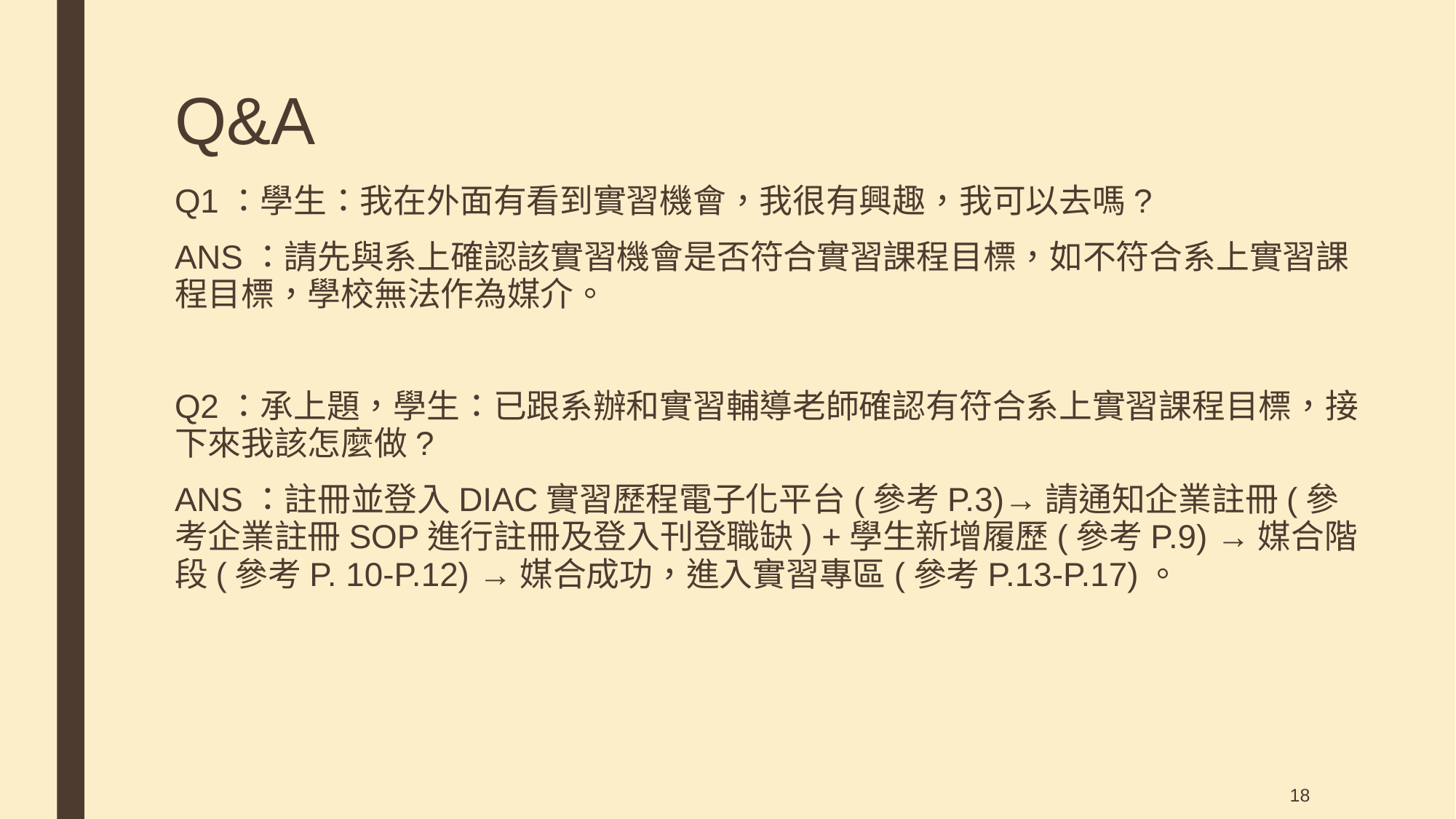

# Q&A
Q1：學生：我在外面有看到實習機會，我很有興趣，我可以去嗎?
ANS：請先與系上確認該實習機會是否符合實習課程目標，如不符合系上實習課程目標，學校無法作為媒介。

Q2：承上題，學生：已跟系辦和實習輔導老師確認有符合系上實習課程目標，接下來我該怎麼做?
ANS：註冊並登入DIAC實習歷程電子化平台(參考P.3)→請通知企業註冊(參考企業註冊SOP進行註冊及登入刊登職缺) +學生新增履歷(參考P.9) →媒合階段(參考P. 10-P.12) →媒合成功，進入實習專區(參考P.13-P.17)。
18